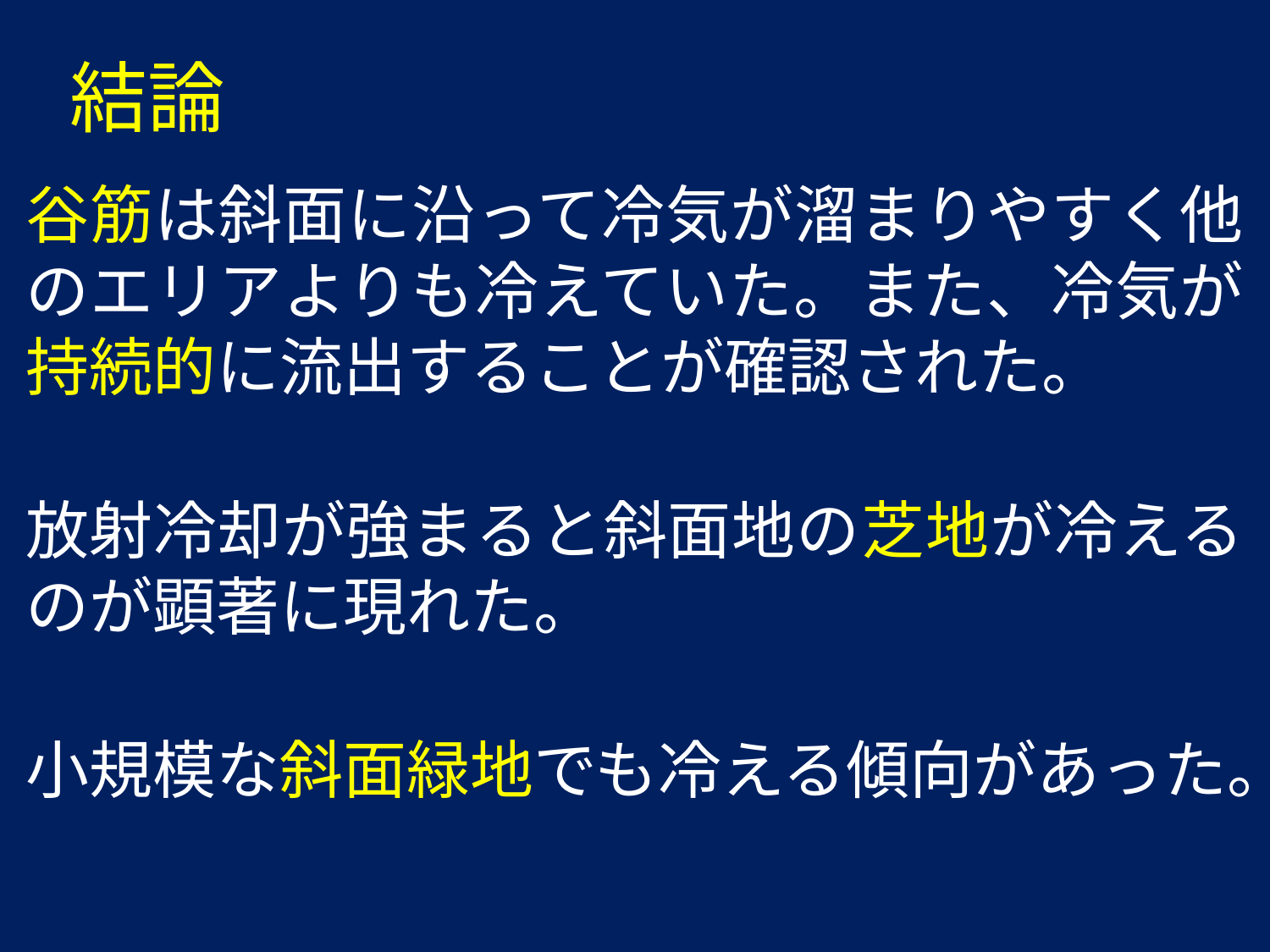

結論
谷筋は斜面に沿って冷気が溜まりやすく他のエリアよりも冷えていた。また、冷気が持続的に流出することが確認された。
放射冷却が強まると斜面地の芝地が冷えるのが顕著に現れた。
小規模な斜面緑地でも冷える傾向があった。